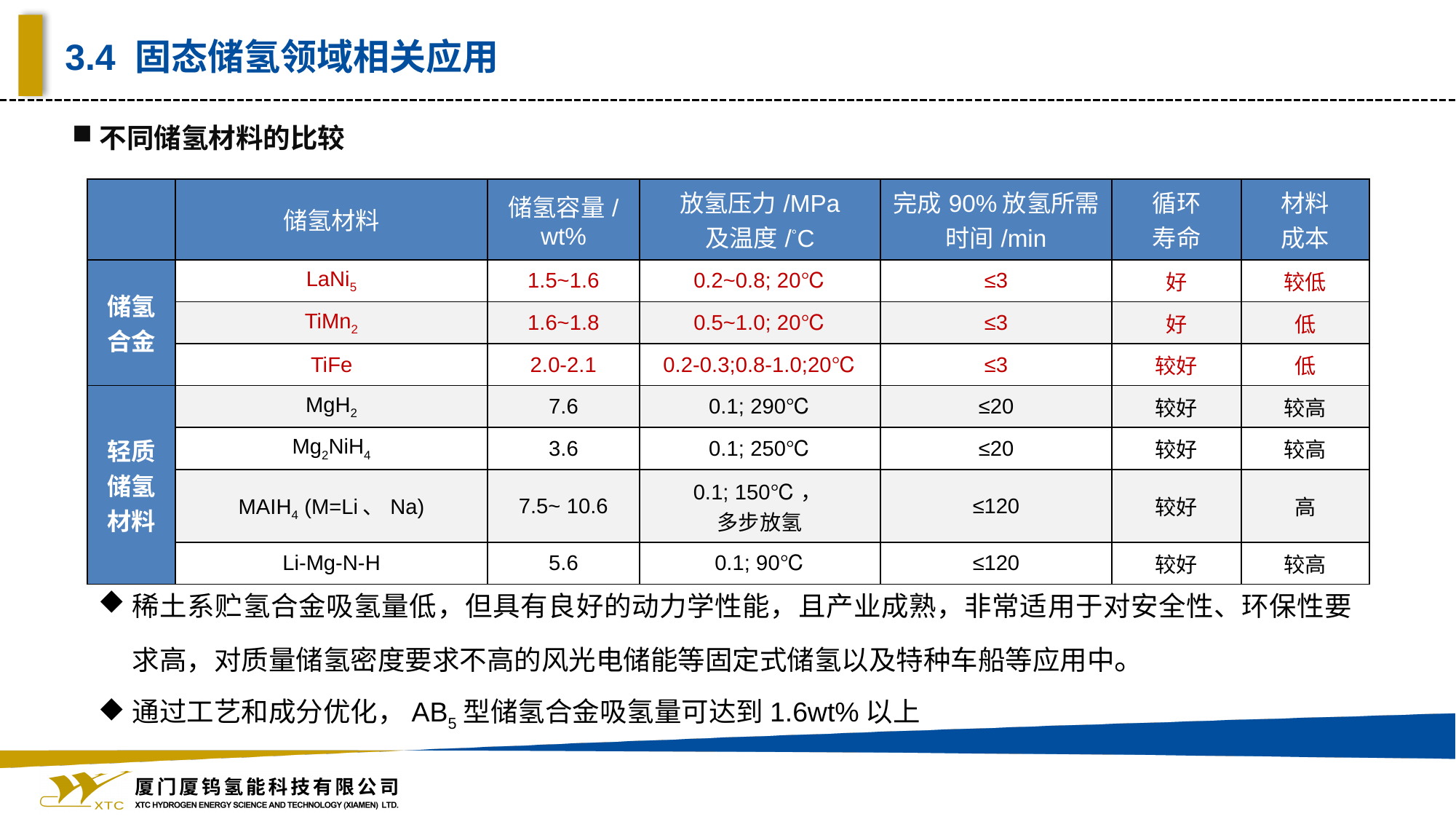

3.4 固态储氢领域相关应用
不同储氢材料的比较
|  | 储氢材料 | 储氢容量/wt% | 放氢压力/MPa 及温度/°C | 完成90%放氢所需时间/min | 循环 寿命 | 材料 成本 |
| --- | --- | --- | --- | --- | --- | --- |
| 储氢合金 | LaNi5 | 1.5~1.6 | 0.2~0.8; 20℃ | ≤3 | 好 | 较低 |
|  | TiMn2 | 1.6~1.8 | 0.5~1.0; 20℃ | ≤3 | 好 | 低 |
|  | TiFe | 2.0-2.1 | 0.2-0.3;0.8-1.0;20℃ | ≤3 | 较好 | 低 |
| 轻质储氢材料 | MgH2 | 7.6 | 0.1; 290℃ | ≤20 | 较好 | 较高 |
|  | Mg2NiH4 | 3.6 | 0.1; 250℃ | ≤20 | 较好 | 较高 |
|  | MAIH4 (M=Li、Na) | 7.5~ 10.6 | 0.1; 150℃， 多步放氢 | ≤120 | 较好 | 高 |
|  | Li-Mg-N-H | 5.6 | 0.1; 90℃ | ≤120 | 较好 | 较高 |
稀土系贮氢合金吸氢量低，但具有良好的动力学性能，且产业成熟，非常适用于对安全性、环保性要求高，对质量储氢密度要求不高的风光电储能等固定式储氢以及特种车船等应用中。
通过工艺和成分优化，AB5型储氢合金吸氢量可达到1.6wt%以上